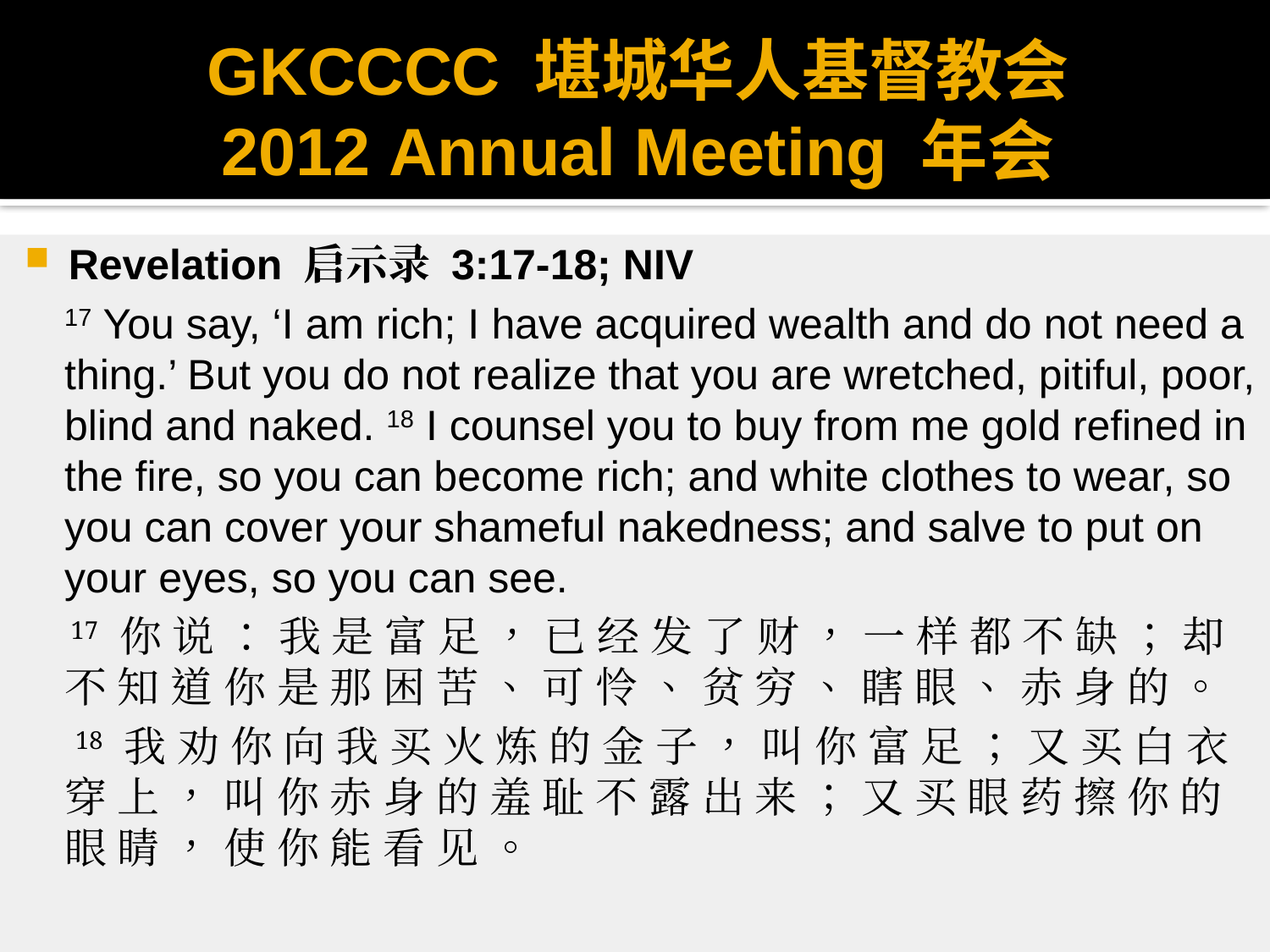

# GKCCCC 堪城华人基督教会 2012 Annual Meeting 年会
Revelation 启示录 3:17-18; NIV
17 You say, ‘I am rich; I have acquired wealth and do not need a thing.’ But you do not realize that you are wretched, pitiful, poor, blind and naked. 18 I counsel you to buy from me gold refined in the fire, so you can become rich; and white clothes to wear, so you can cover your shameful nakedness; and salve to put on your eyes, so you can see.
 17 你 说 ： 我 是 富 足 ， 已 经 发 了 财 ， 一 样 都 不 缺 ； 却 不 知 道 你 是 那 困 苦 、 可 怜 、 贫 穷 、 瞎 眼 、 赤 身 的 。
 18 我 劝 你 向 我 买 火 炼 的 金 子 ， 叫 你 富 足 ； 又 买 白 衣 穿 上 ， 叫 你 赤 身 的 羞 耻 不 露 出 来 ； 又 买 眼 药 擦 你 的 眼 睛 ， 使 你 能 看 见 。